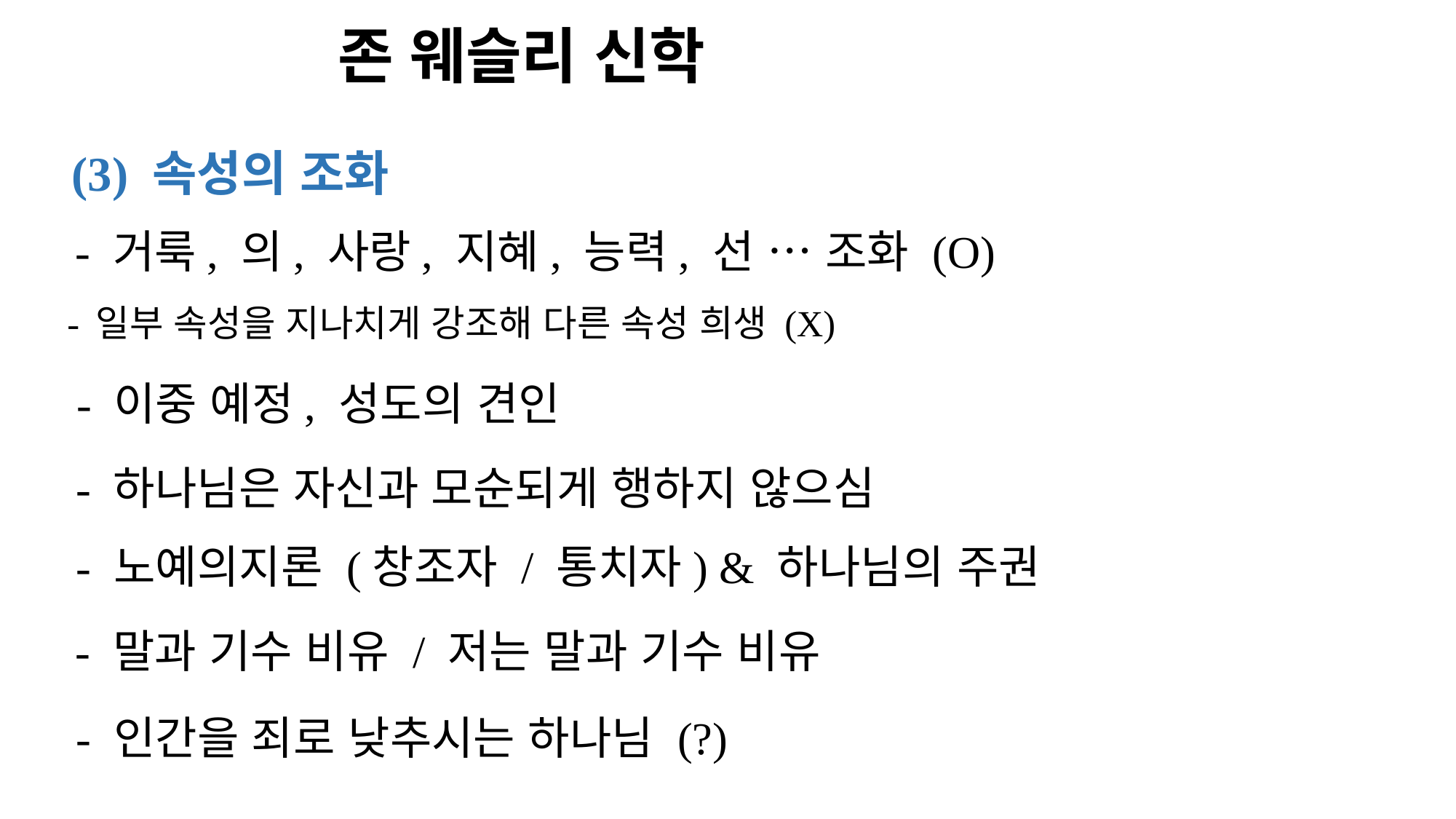

# 존 웨슬리 신학

     (3) 속성의 조화
- 거룩, 의, 사랑, 지혜, 능력, 선 … 조화 (O)

- 일부 속성을 지나치게 강조해 다른 속성 희생 (X)

- 이중 예정, 성도의 견인

- 하나님은 자신과 모순되게 행하지 않으심
- 노예의지론 (창조자 / 통치자) & 하나님의 주권

- 말과 기수 비유 / 저는 말과 기수 비유
- 인간을 죄로 낮추시는 하나님 (?)